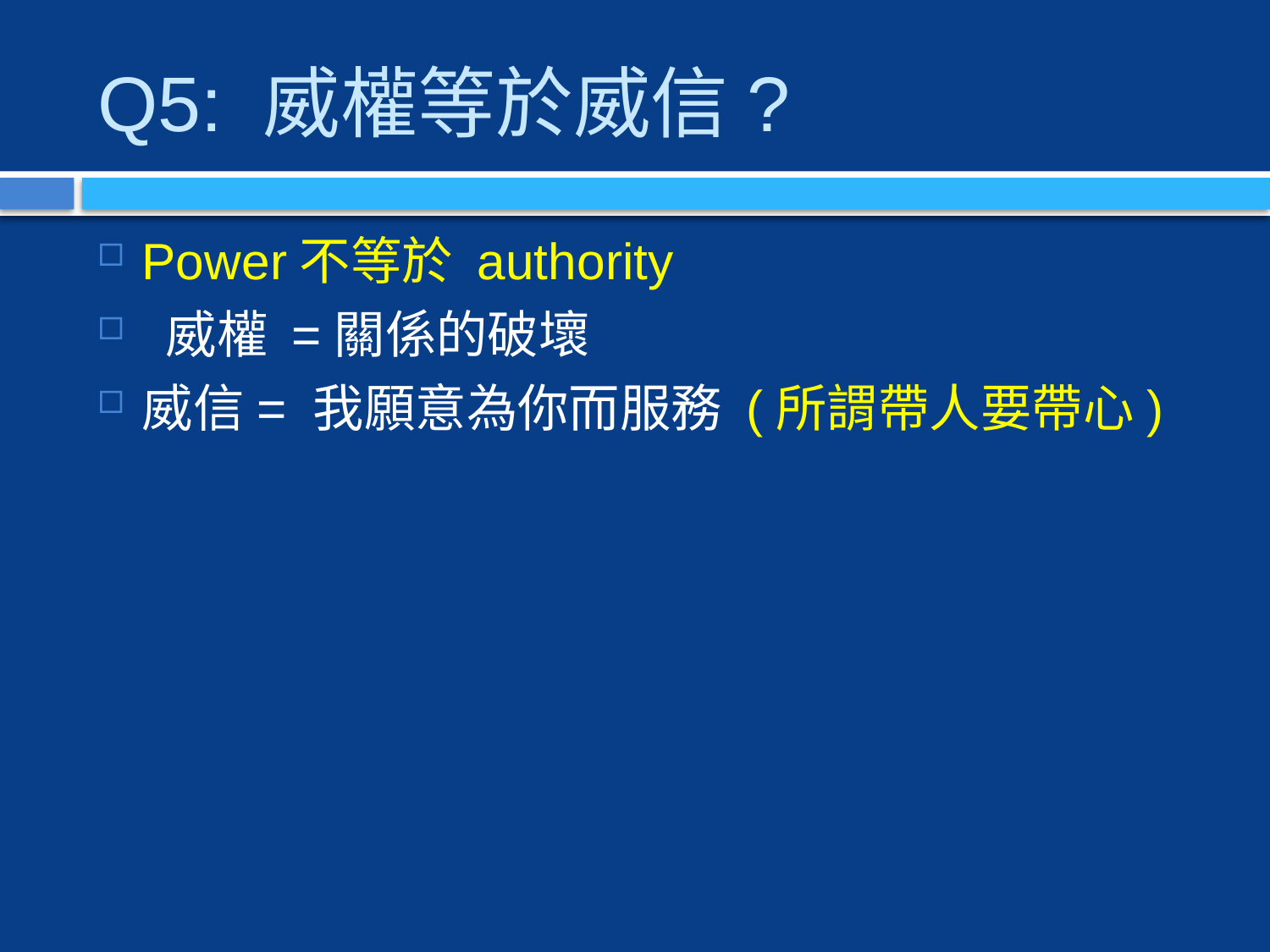

# Q5: 威權等於威信?
Power不等於 authority
 威權 =關係的破壞
威信= 我願意為你而服務 (所謂帶人要帶心)